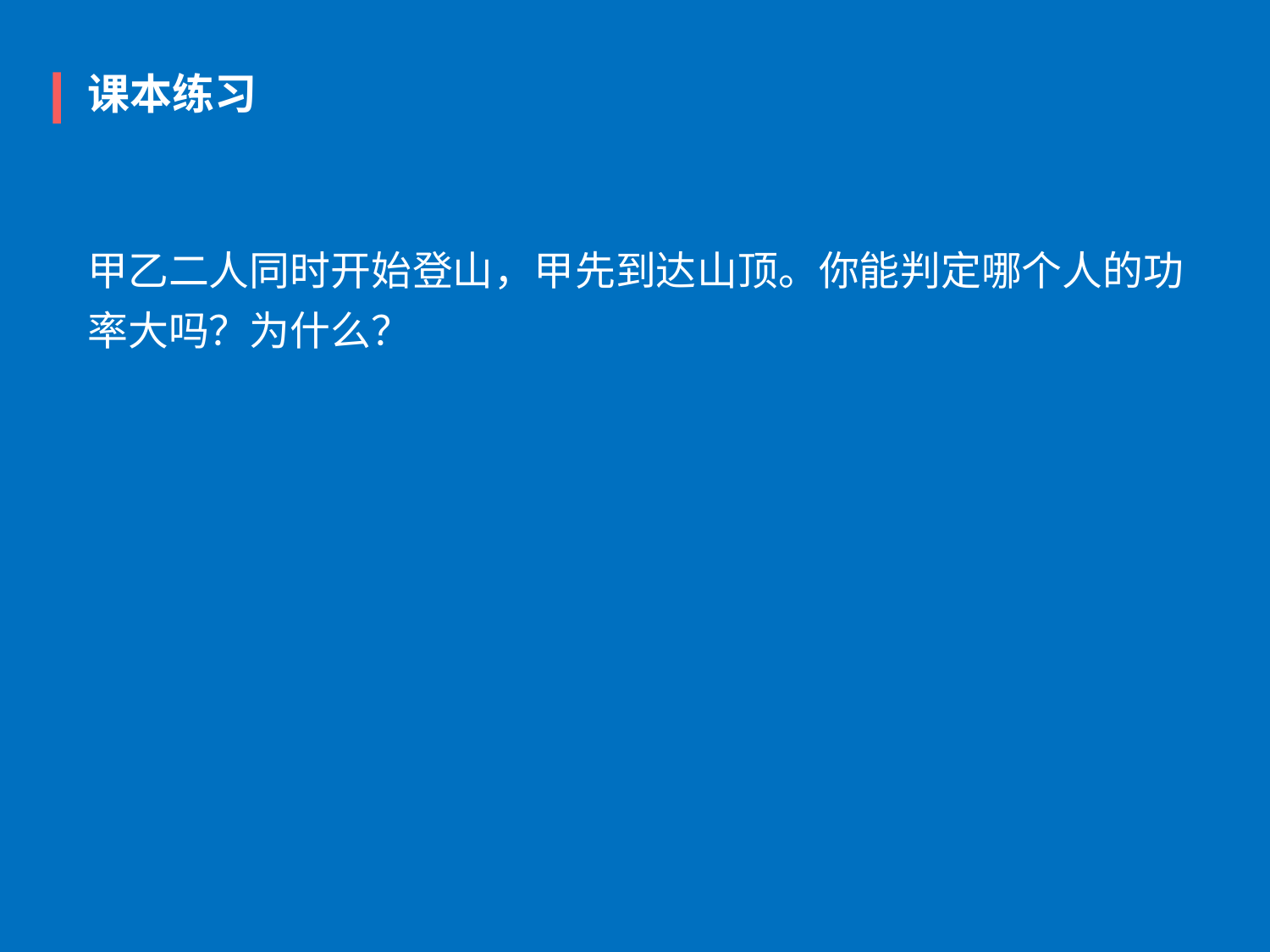

课本练习

甲乙二人同时开始登山，甲先到达山顶。你能判定哪个人的功率大吗？为什么？